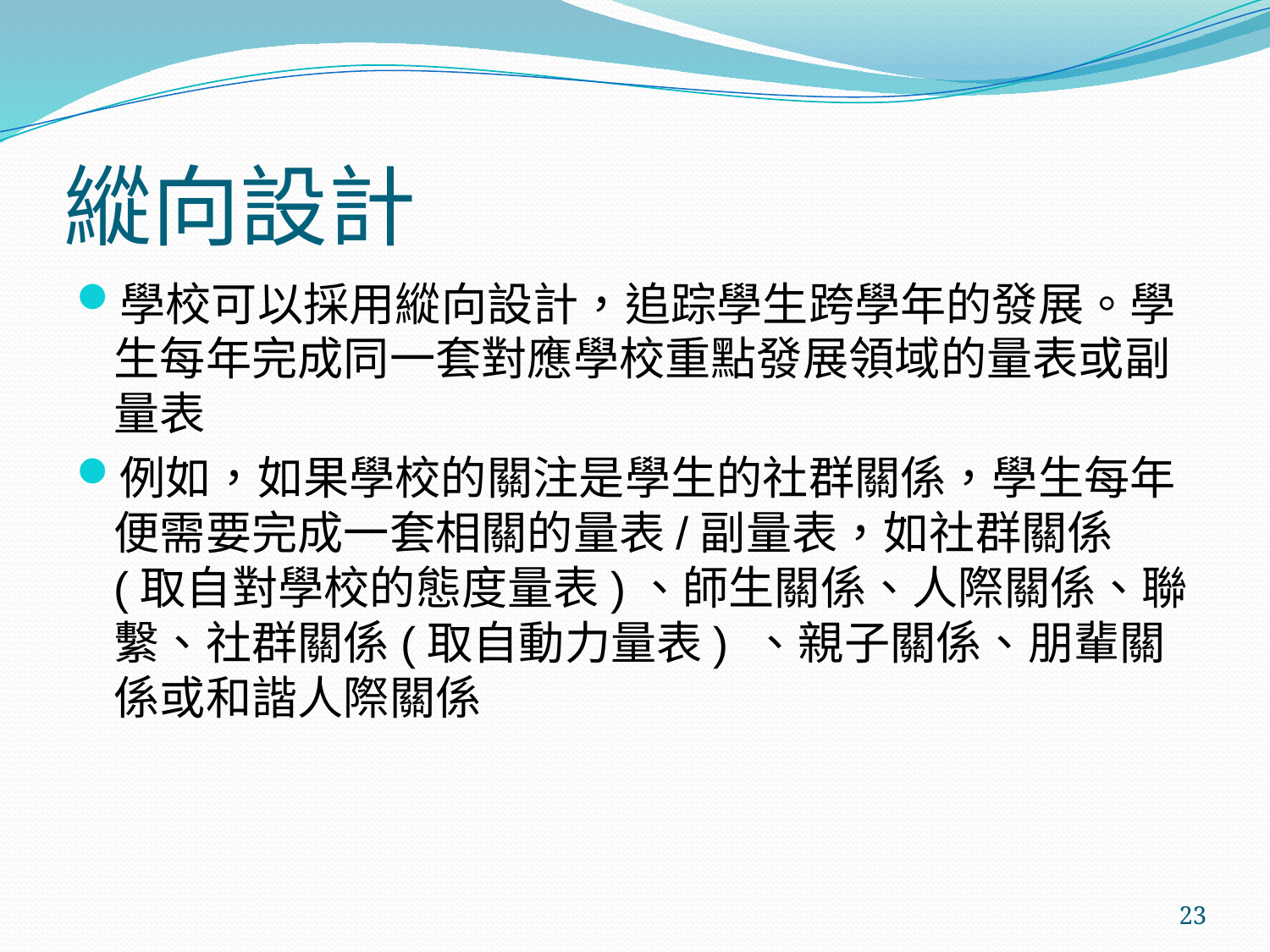

# 縱向設計
學校可以採用縱向設計，追踪學生跨學年的發展。學生每年完成同一套對應學校重點發展領域的量表或副量表
例如，如果學校的關注是學生的社群關係，學生每年便需要完成一套相關的量表/副量表，如社群關係(取自對學校的態度量表)、師生關係、人際關係、聯繫、社群關係(取自動力量表) 、親子關係、朋輩關係或和諧人際關係
23